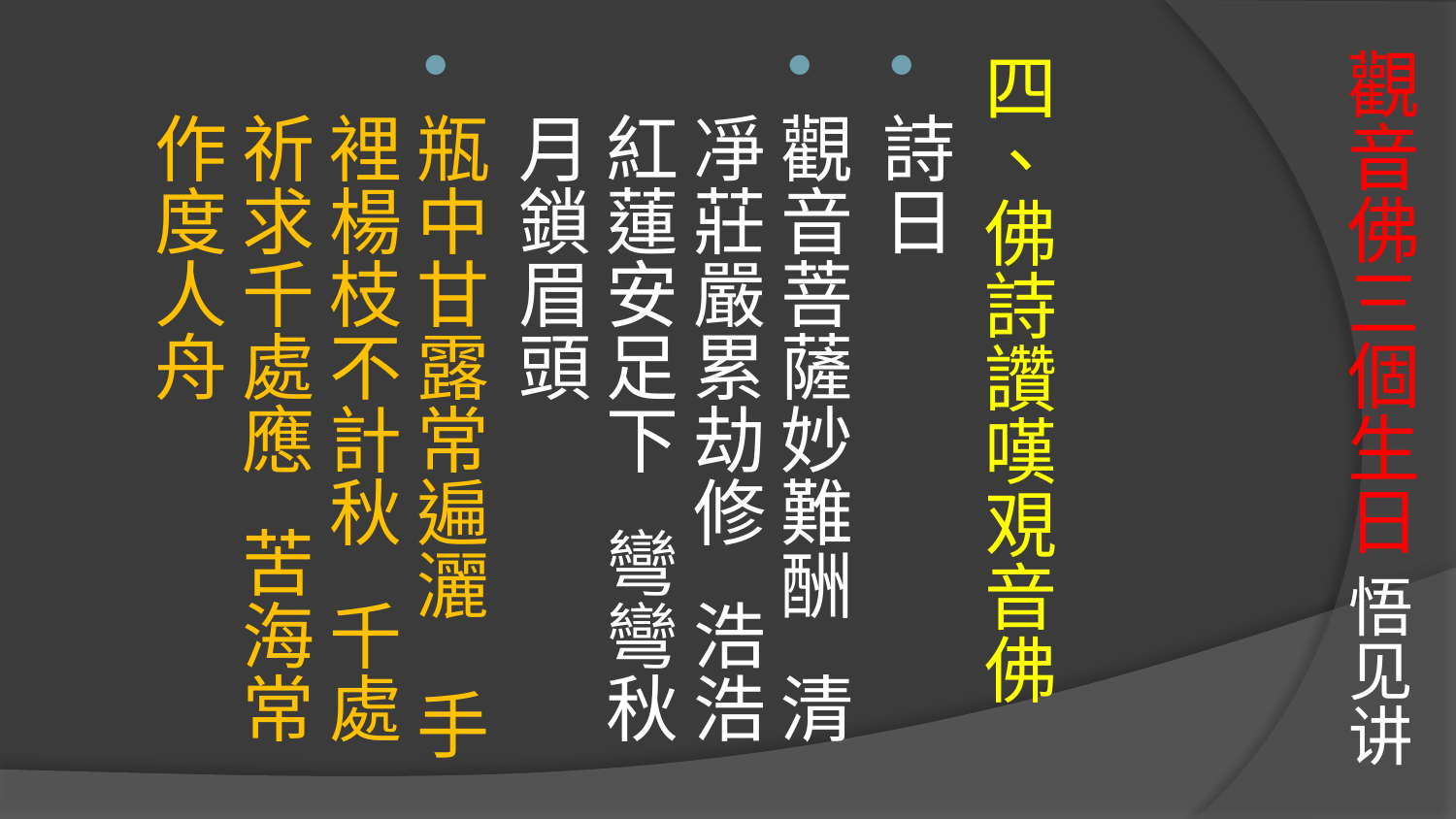

# 觀音佛三個生日 悟见讲
四、佛詩讚嘆覌音佛
詩日
觀音菩薩妙難酬   清凈莊嚴累劫修   浩浩紅蓮安足下   彎彎秋月鎖眉頭
瓶中甘露常遍灑    手裡楊枝不計秋   千處祈求千處應   苦海常作度人舟